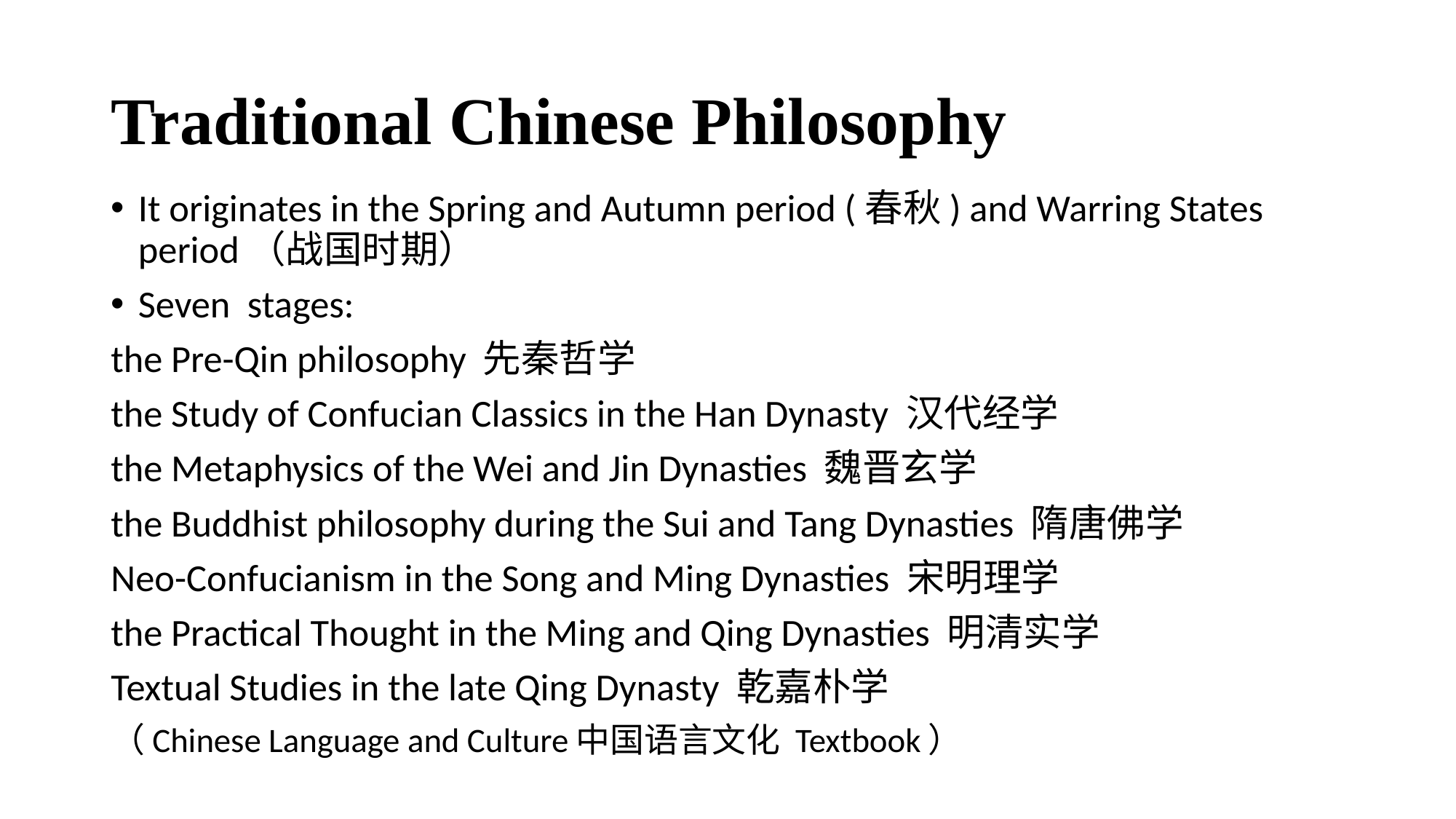

# Traditional Chinese Philosophy
It originates in the Spring and Autumn period (春秋) and Warring States period（战国时期）
Seven  stages:
the Pre-Qin philosophy 先秦哲学
the Study of Confucian Classics in the Han Dynasty 汉代经学
the Metaphysics of the Wei and Jin Dynasties 魏晋玄学
the Buddhist philosophy during the Sui and Tang Dynasties 隋唐佛学
Neo-Confucianism in the Song and Ming Dynasties 宋明理学
the Practical Thought in the Ming and Qing Dynasties 明清实学
Textual Studies in the late Qing Dynasty 乾嘉朴学
（Chinese Language and Culture中国语言文化 Textbook）